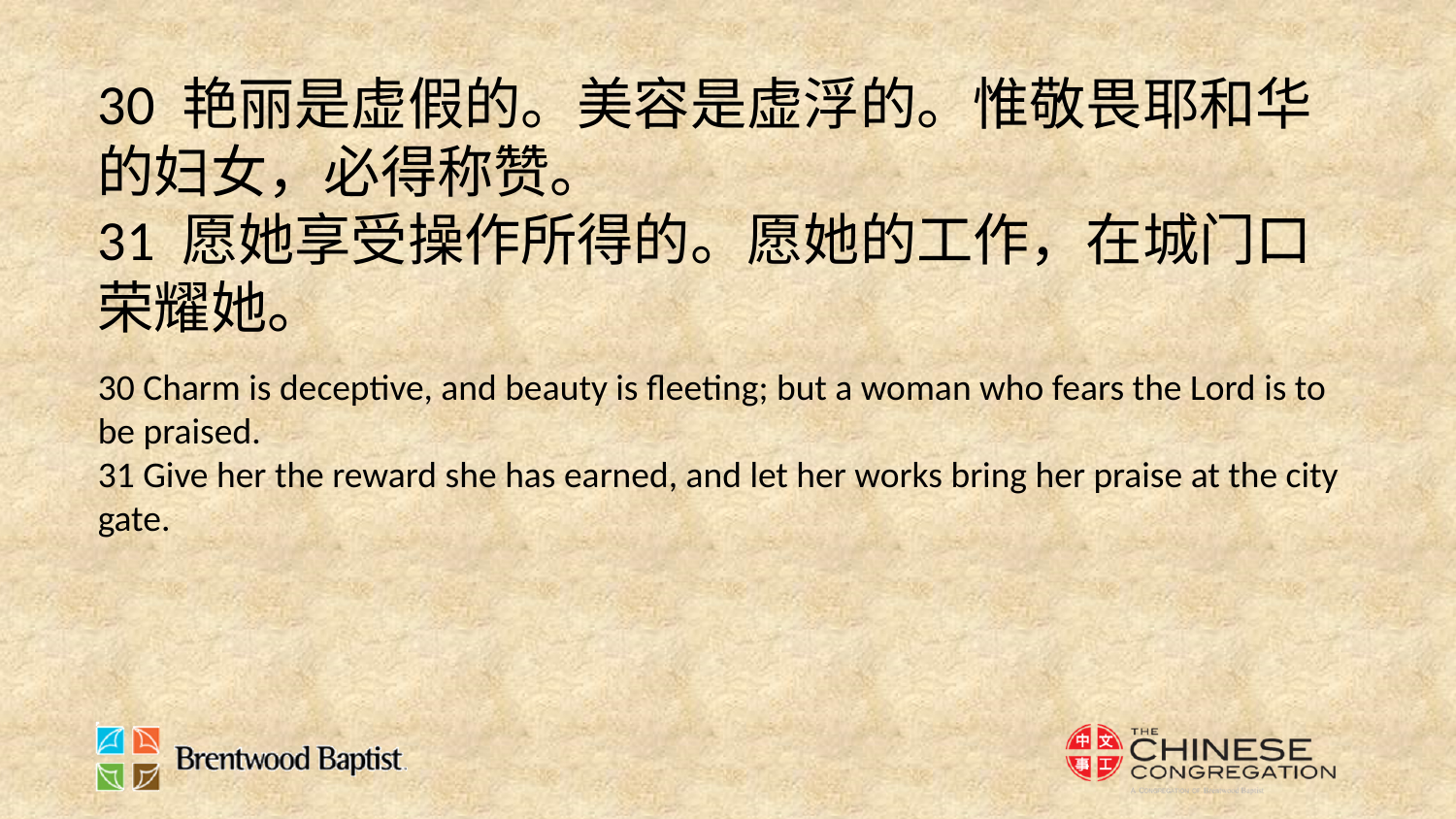

30 艳丽是虚假的。美容是虚浮的。惟敬畏耶和华的妇女，必得称赞。
31 愿她享受操作所得的。愿她的工作，在城门口荣耀她。

30 Charm is deceptive, and beauty is fleeting; but a woman who fears the Lord is to be praised.
31 Give her the reward she has earned, and let her works bring her praise at the city gate.